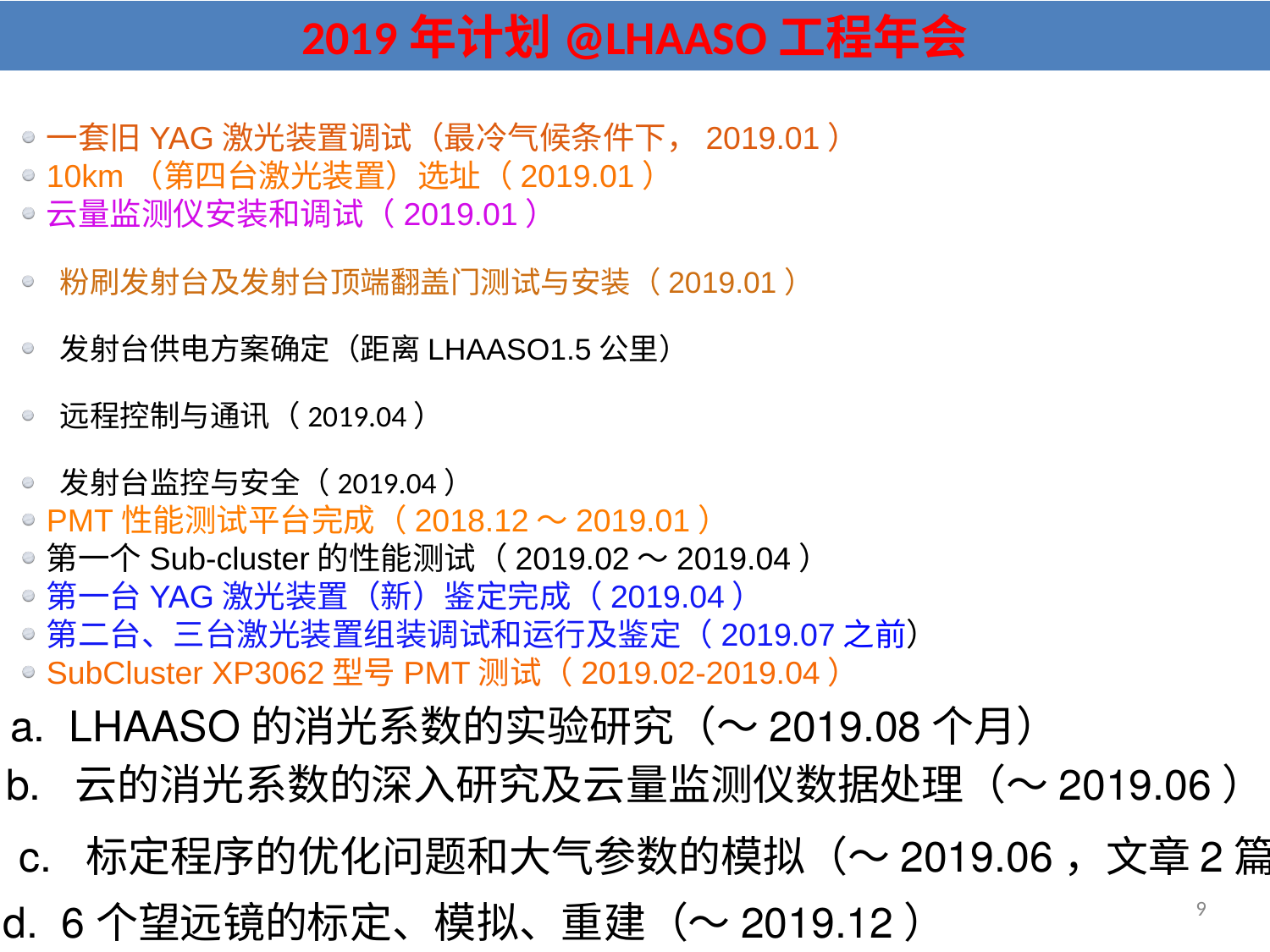

2019年计划@LHAASO工程年会
一套旧YAG激光装置调试（最冷气候条件下，2019.01）
10km（第四台激光装置）选址（2019.01）
云量监测仪安装和调试（2019.01）
 粉刷发射台及发射台顶端翻盖门测试与安装（2019.01）
 发射台供电方案确定（距离LHAASO1.5公里）
 远程控制与通讯（2019.04）
 发射台监控与安全（2019.04）
PMT性能测试平台完成（2018.12～2019.01）
第一个Sub-cluster的性能测试（2019.02～2019.04）
第一台YAG激光装置（新）鉴定完成（2019.04）
第二台、三台激光装置组装调试和运行及鉴定（2019.07之前）
SubCluster XP3062型号PMT测试（2019.02-2019.04）
a.  LHAASO的消光系数的实验研究（～2019.08个月）
 b.  云的消光系数的深入研究及云量监测仪数据处理（～2019.06）
c.  标定程序的优化问题和大气参数的模拟（～2019.06，文章2篇）
d.  6个望远镜的标定、模拟、重建（～2019.12）
9